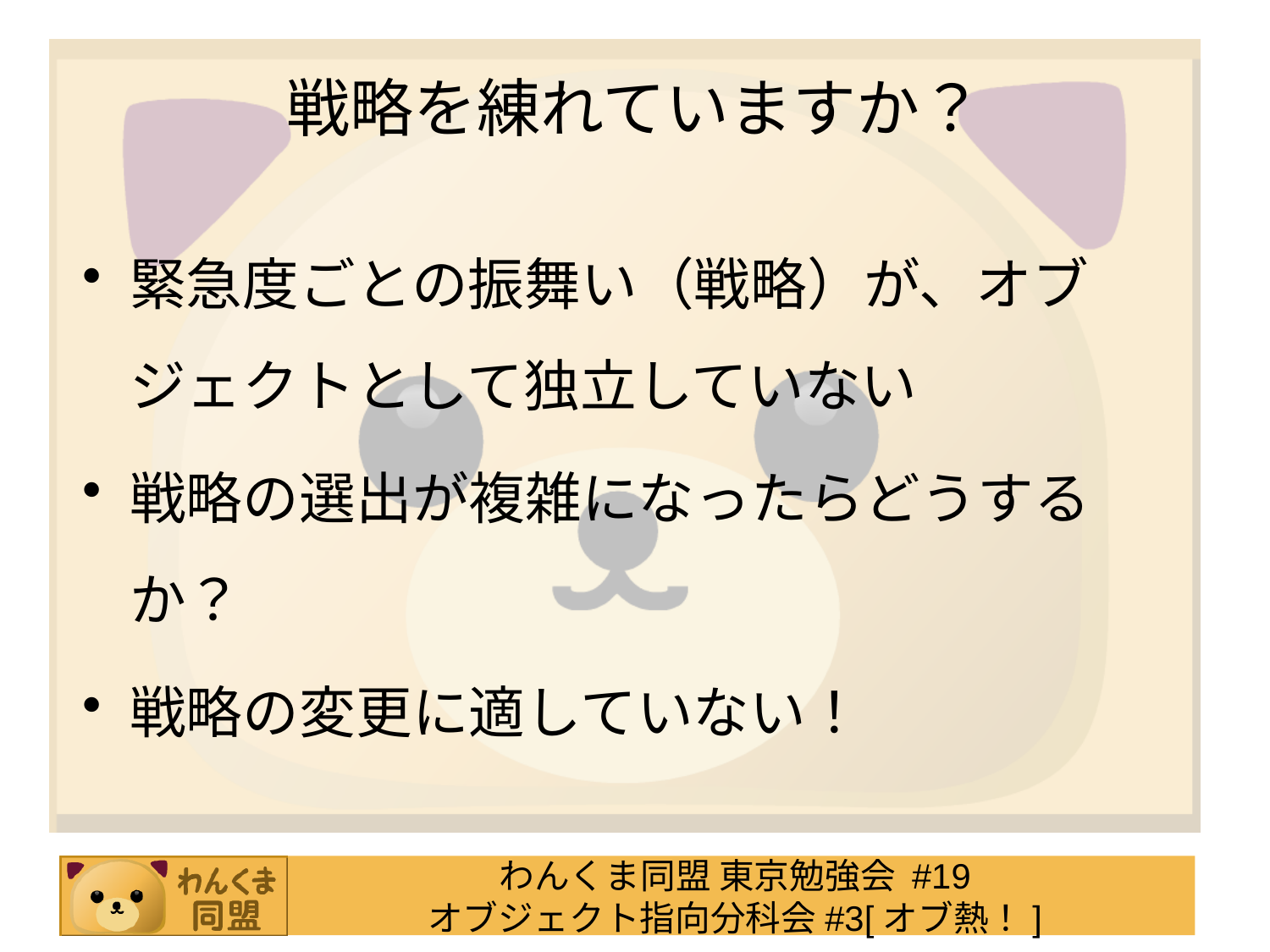

# 戦略を練れていますか？
緊急度ごとの振舞い（戦略）が、オブジェクトとして独立していない
戦略の選出が複雑になったらどうするか？
戦略の変更に適していない！